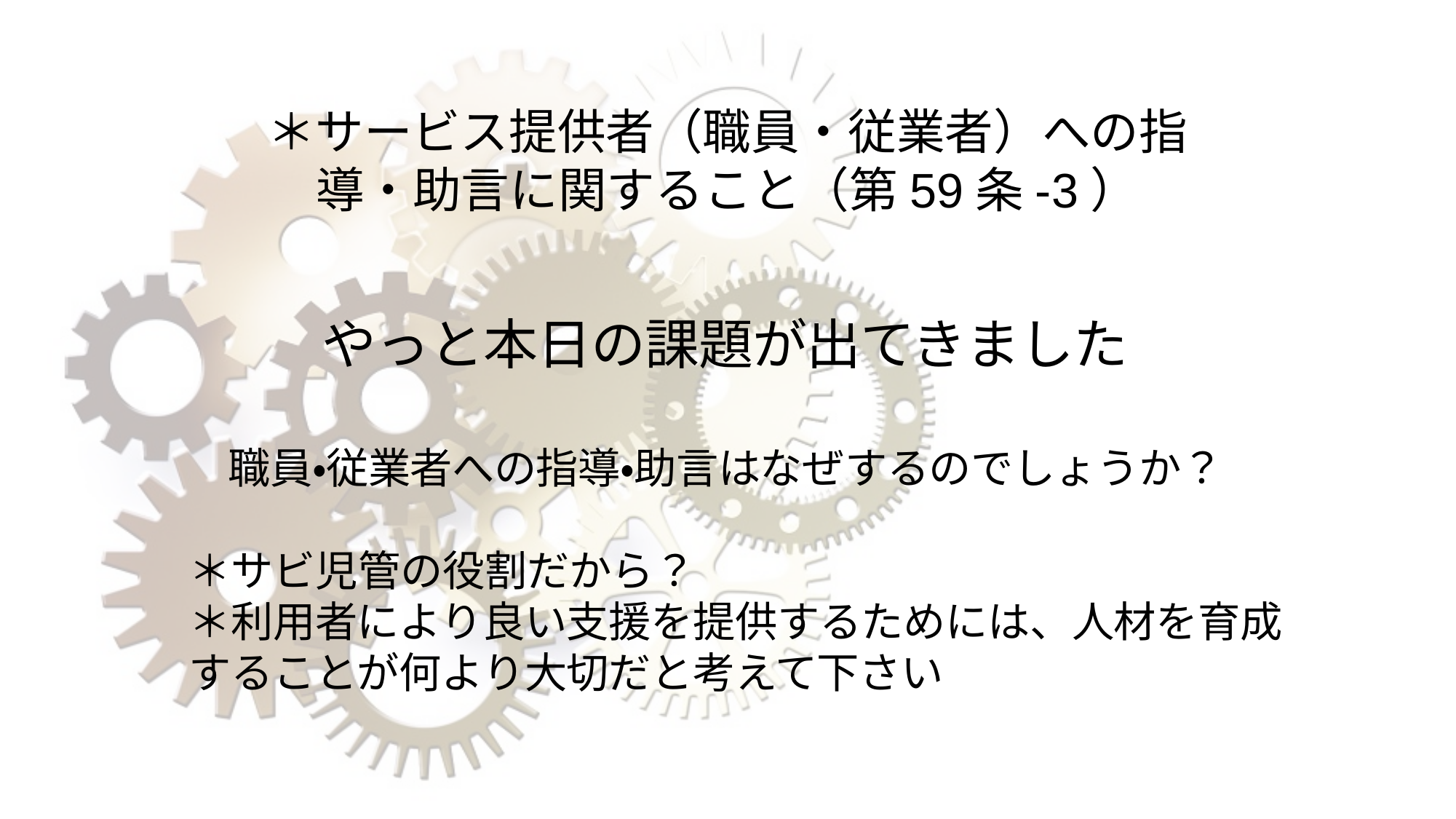

# ＊サービス提供者（職員・従業者）への指導・助言に関すること（第59条-3）
やっと本日の課題が出てきました

職員・従業者への指導・助言はなぜするのでしょうか？

＊サビ児管の役割だから？
＊利用者により良い支援を提供するためには、人材を育成することが何より大切だと考えて下さい